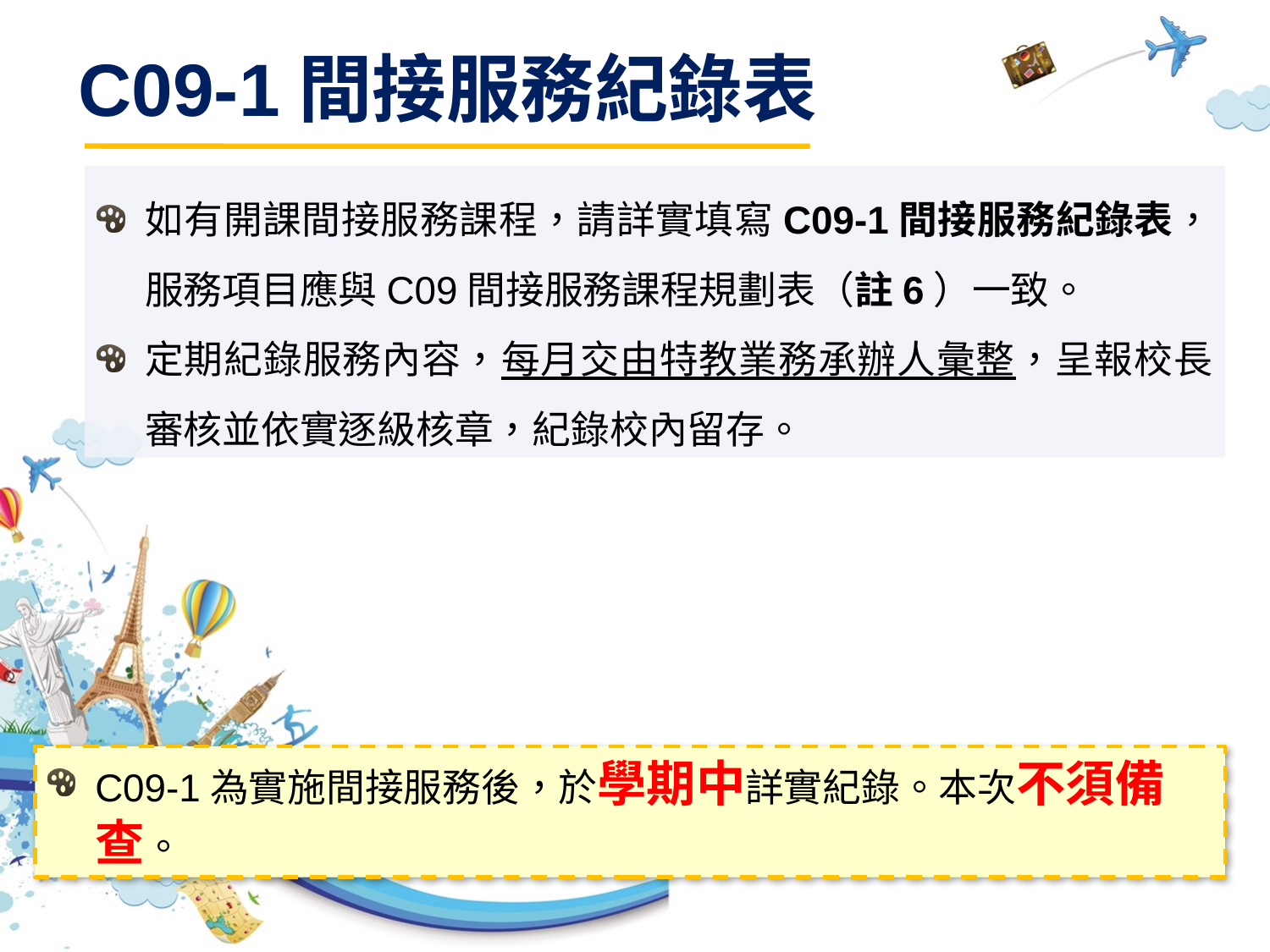

C09-1間接服務紀錄表
如有開課間接服務課程，請詳實填寫C09-1間接服務紀錄表，服務項目應與C09間接服務課程規劃表（註6）一致。
定期紀錄服務內容，每月交由特教業務承辦人彙整，呈報校長審核並依實逐級核章，紀錄校內留存。
C09-1為實施間接服務後，於學期中詳實紀錄。本次不須備查。